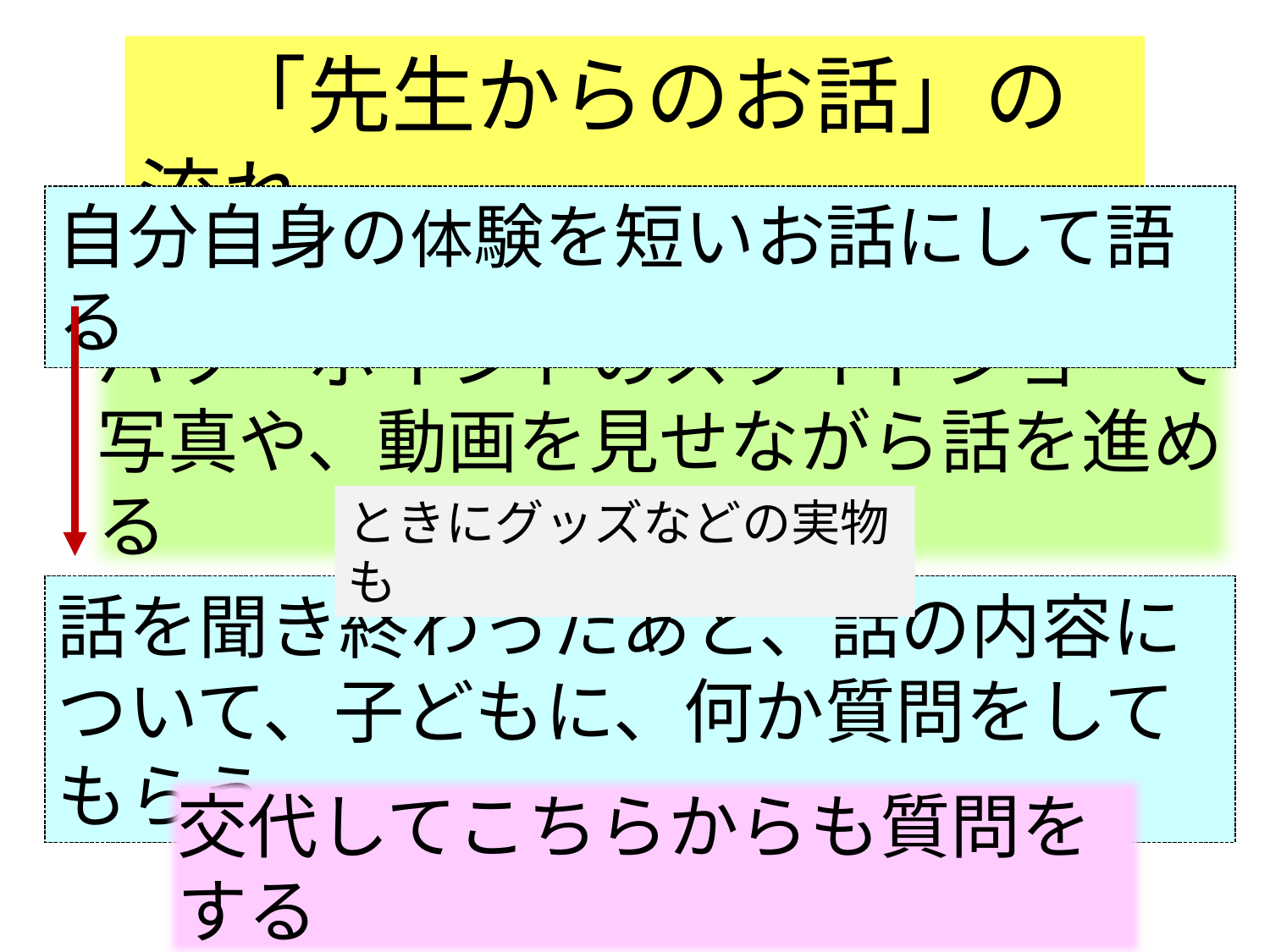

「先生からのお話」の流れ
自分自身の体験を短いお話にして語る
パワーポイントのスライドショーで
写真や、動画を見せながら話を進める
ときにグッズなどの実物も
話を聞き終わったあと、話の内容について、子どもに、何か質問をしてもらう
交代してこちらからも質問をする